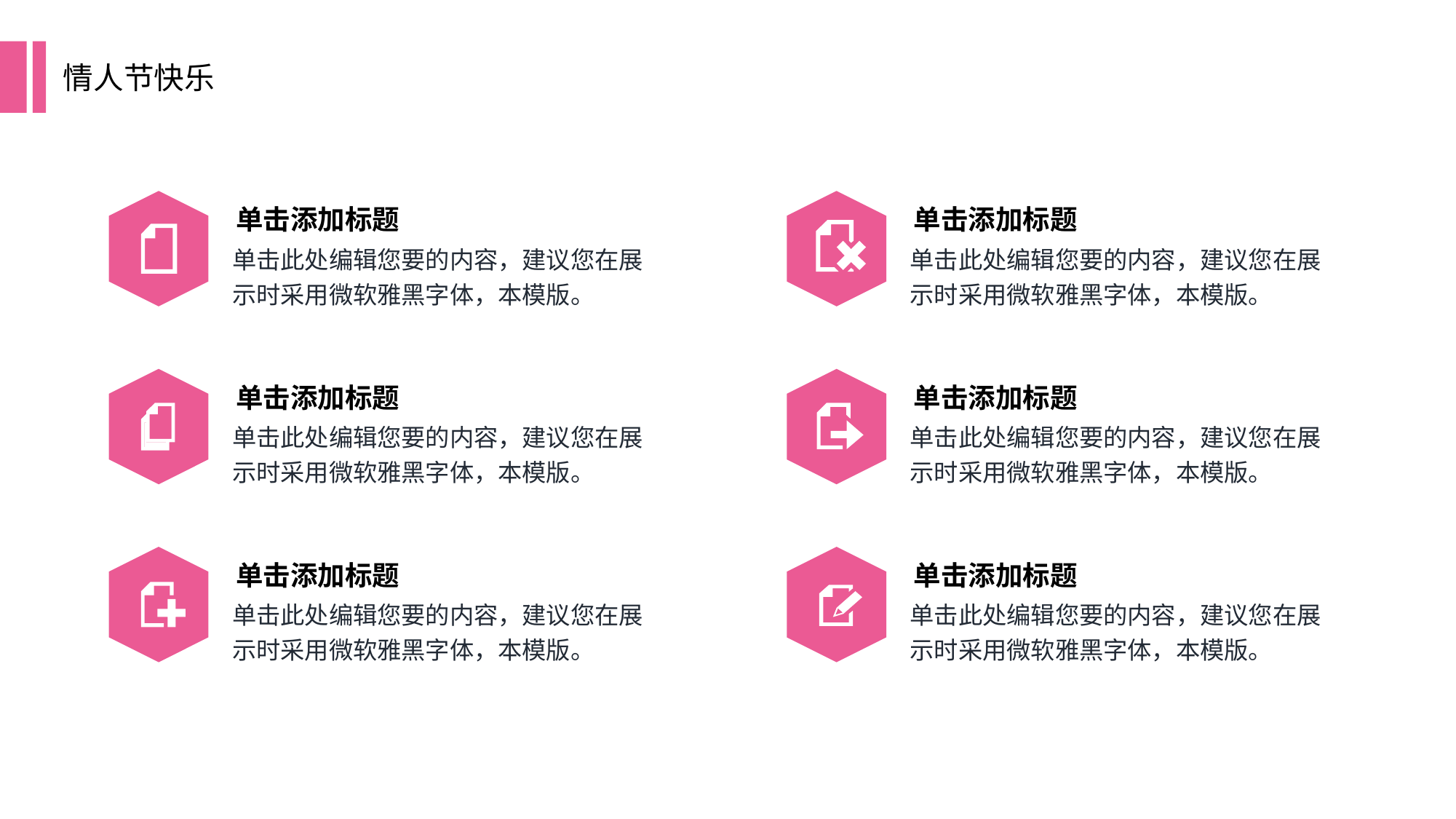

情人节快乐
单击添加标题

单击此处编辑您要的内容，建议您在展示时采用微软雅黑字体，本模版。
单击添加标题

单击此处编辑您要的内容，建议您在展示时采用微软雅黑字体，本模版。
单击添加标题
单击添加标题

单击此处编辑您要的内容，建议您在展示时采用微软雅黑字体，本模版。
单击此处编辑您要的内容，建议您在展示时采用微软雅黑字体，本模版。

单击添加标题
单击添加标题

单击此处编辑您要的内容，建议您在展示时采用微软雅黑字体，本模版。
单击此处编辑您要的内容，建议您在展示时采用微软雅黑字体，本模版。